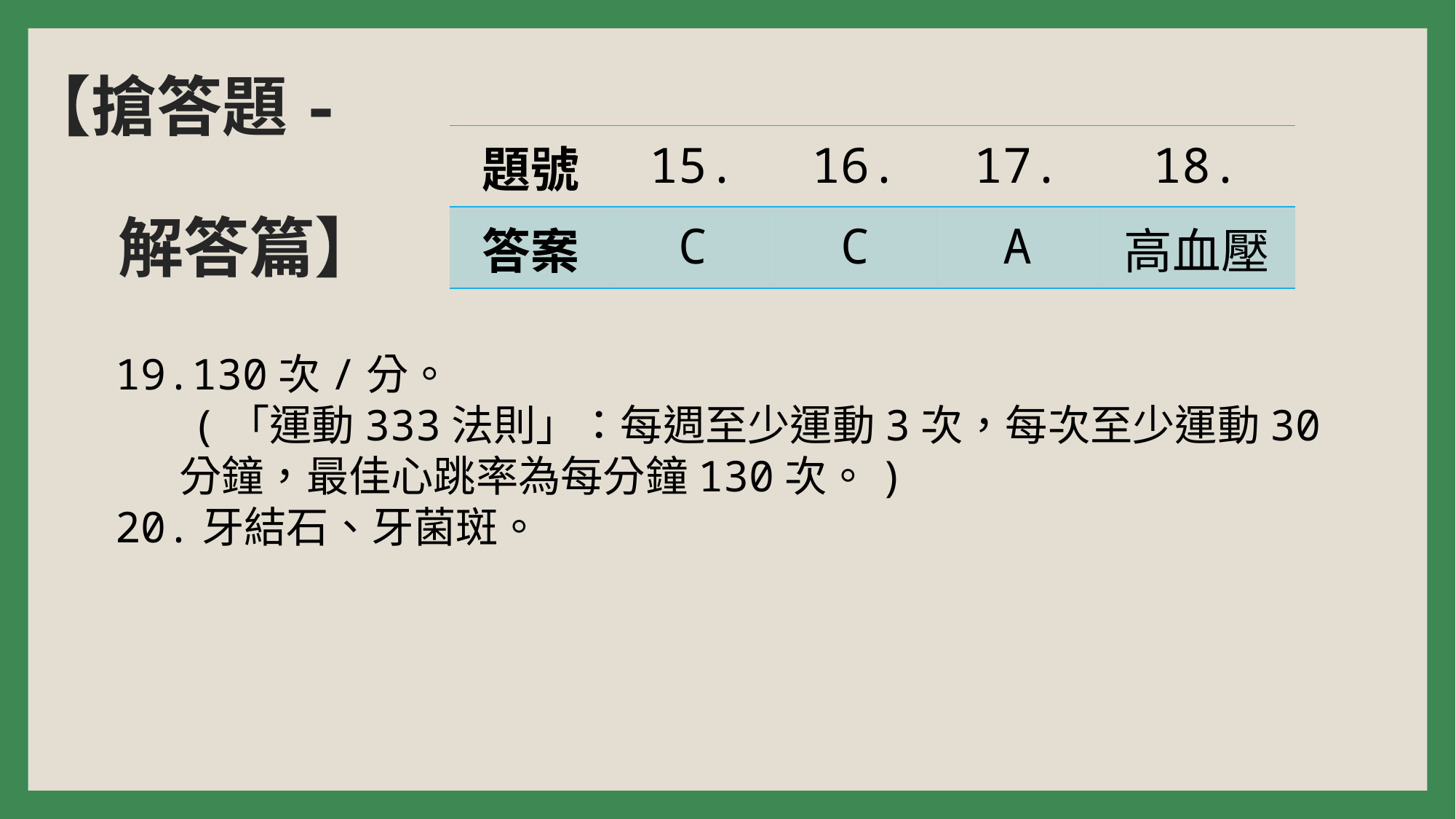

【搶答題-
  解答篇】
| 題號 | 15. | 16. | 17. | 18. |
| --- | --- | --- | --- | --- |
| 答案 | C | C | A | 高血壓 |
19.130次/分。
   (「運動333法則」：每週至少運動3次，每次至少運動30分鐘，最佳心跳率為每分鐘130次。)
20.牙結石、牙菌斑。